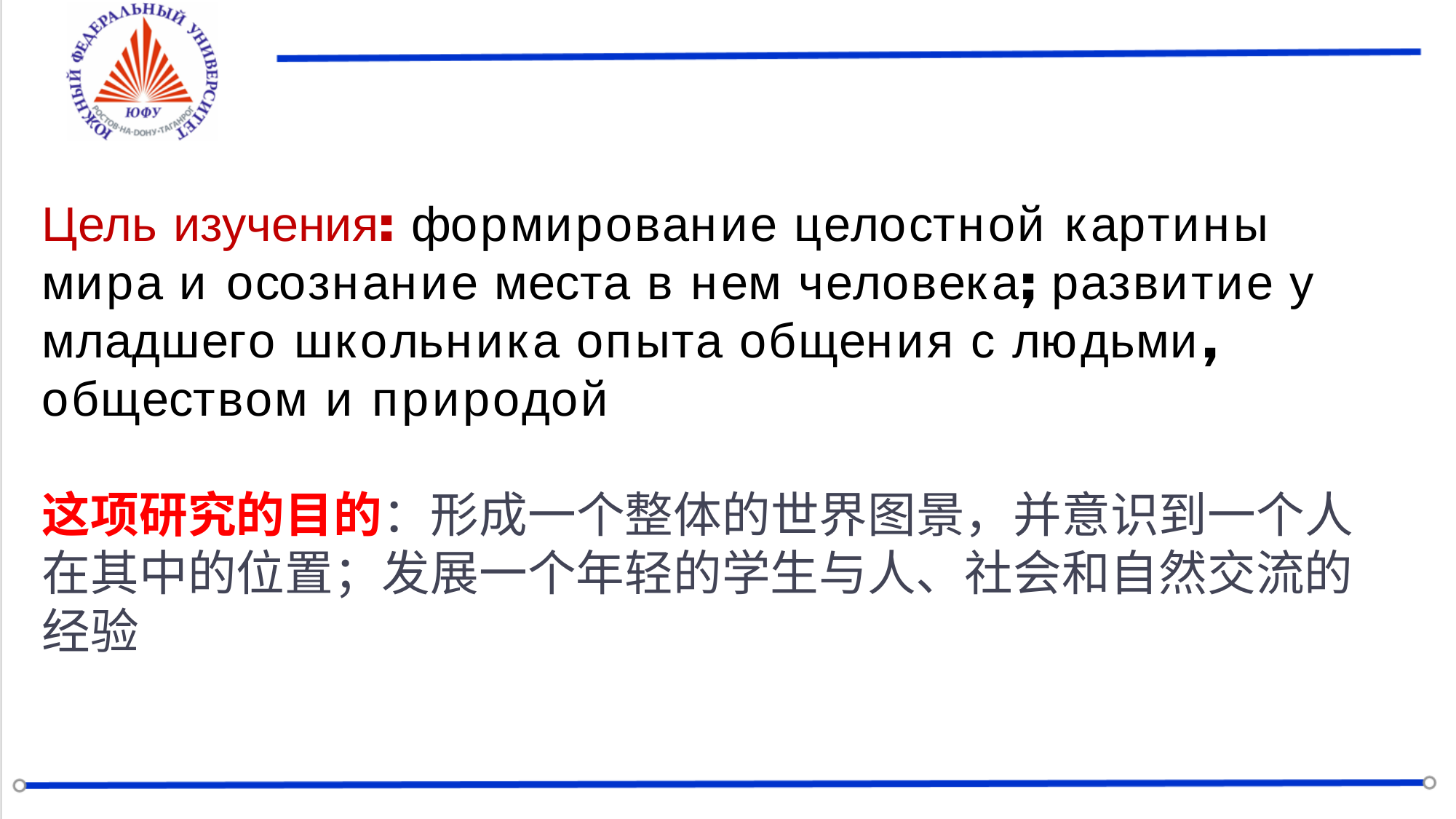

# Цель изучения: формирование целостной картины мира и осознание места в нем человека; развитие у младшего школьника опыта общения с людьми, обществом и природой 这项研究的目的：形成一个整体的世界图景，并意识到一个人在其中的位置；发展一个年轻的学生与人、社会和自然交流的经验